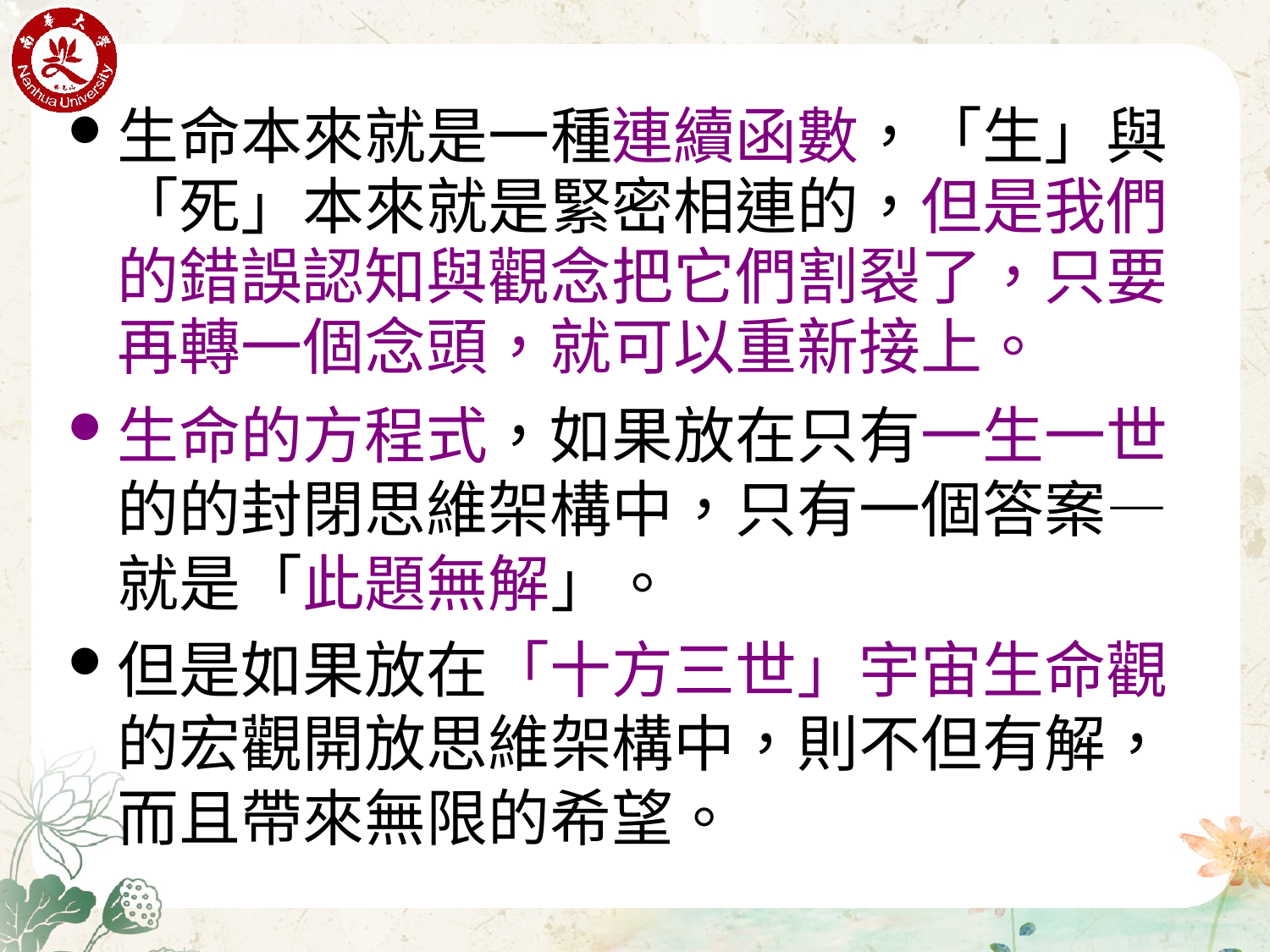

生命本來就是一種連續函數，「生」與「死」本來就是緊密相連的，但是我們的錯誤認知與觀念把它們割裂了，只要再轉一個念頭，就可以重新接上。
生命的方程式，如果放在只有一生一世的的封閉思維架構中，只有一個答案—就是「此題無解」。
但是如果放在「十方三世」宇宙生命觀的宏觀開放思維架構中，則不但有解，而且帶來無限的希望。